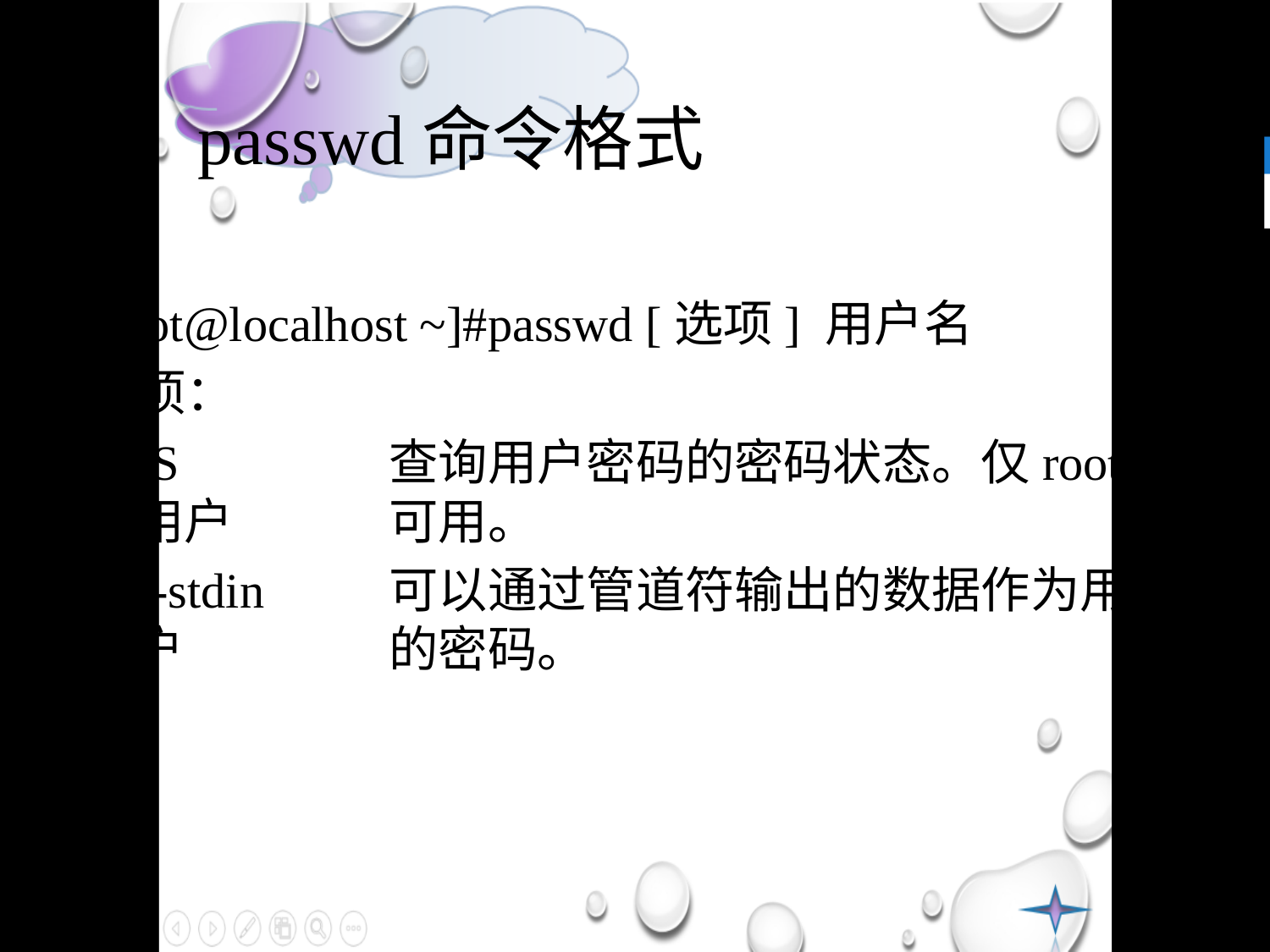

# 1、passwd命令格式
[root@localhost ~]#passwd [选项] 用户名
选项：
	-S		查询用户密码的密码状态。仅root用户		可用。
	--stdin	可以通过管道符输出的数据作为用户		的密码。